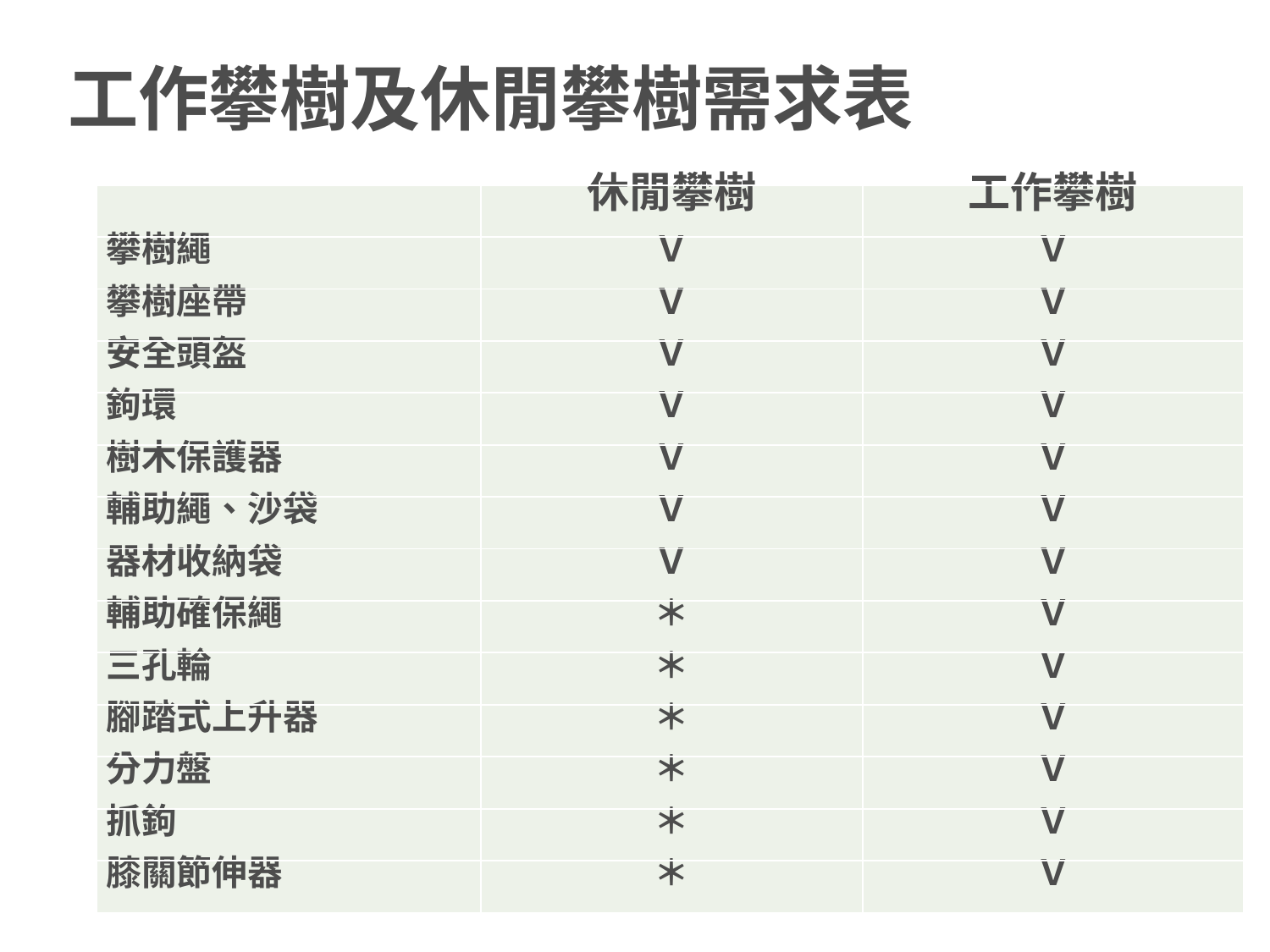

工作攀樹及休閒攀樹需求表
|  | 休閒攀樹 | 工作攀樹 |
| --- | --- | --- |
| 攀樹繩 | Ｖ | Ｖ |
| 攀樹座帶 | Ｖ | Ｖ |
| 安全頭盔 | Ｖ | Ｖ |
| 鉤環 | Ｖ | Ｖ |
| 樹木保護器 | Ｖ | Ｖ |
| 輔助繩、沙袋 | Ｖ | Ｖ |
| 器材收納袋 | Ｖ | Ｖ |
| 輔助確保繩 | ＊ | Ｖ |
| 三孔輪 | ＊ | Ｖ |
| 腳踏式上升器 | ＊ | Ｖ |
| 分力盤 | ＊ | Ｖ |
| 抓鉤 | ＊ | Ｖ |
| 膝關節伸器 | ＊ | Ｖ |